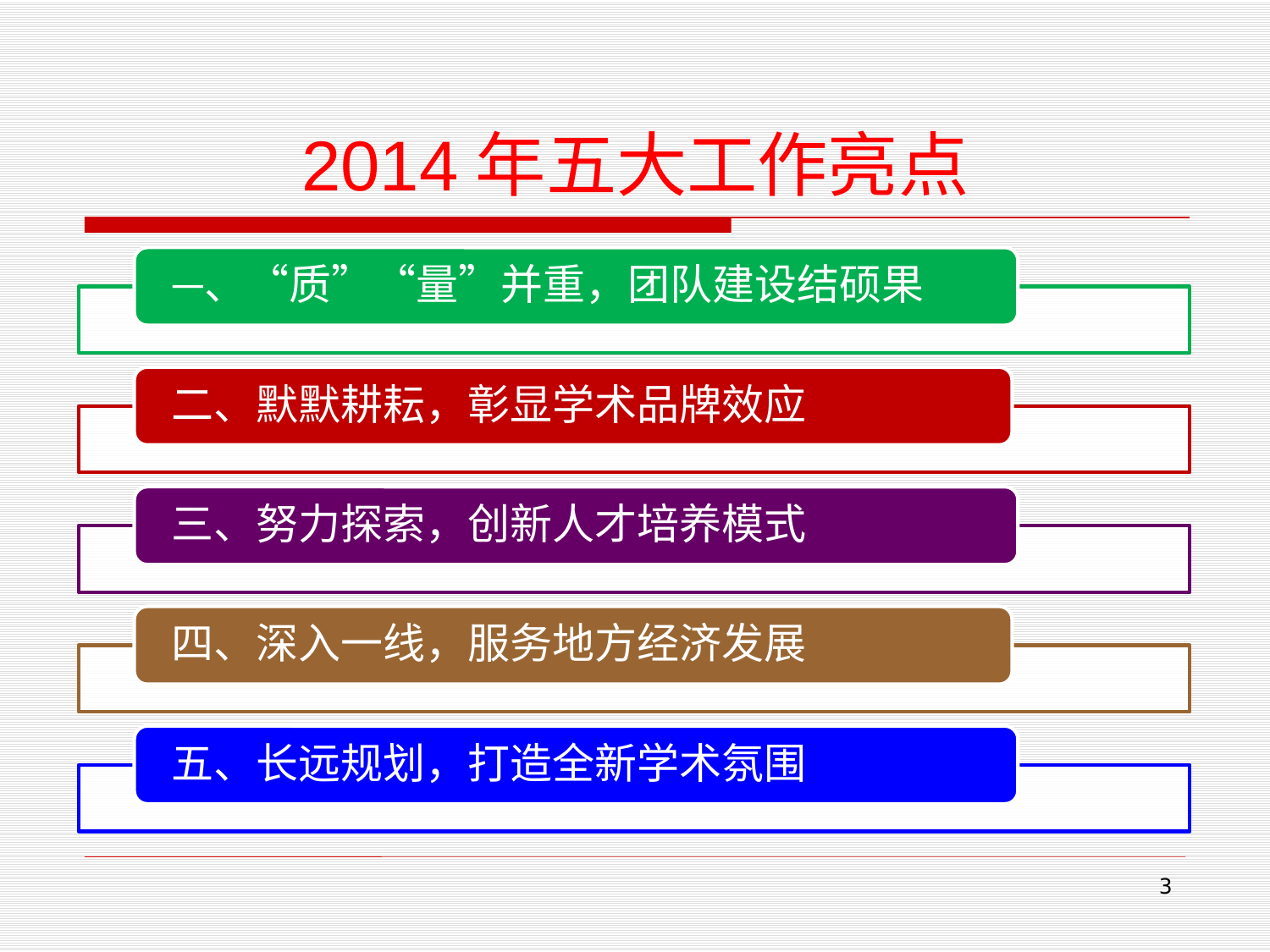

# 2014年五大工作亮点
一、“质”“量”并重，团队建设结硕果
二、默默耕耘，彰显学术品牌效应
三、努力探索，创新人才培养模式
四、深入一线，服务地方经济发展
五、长远规划，打造全新学术氛围
3